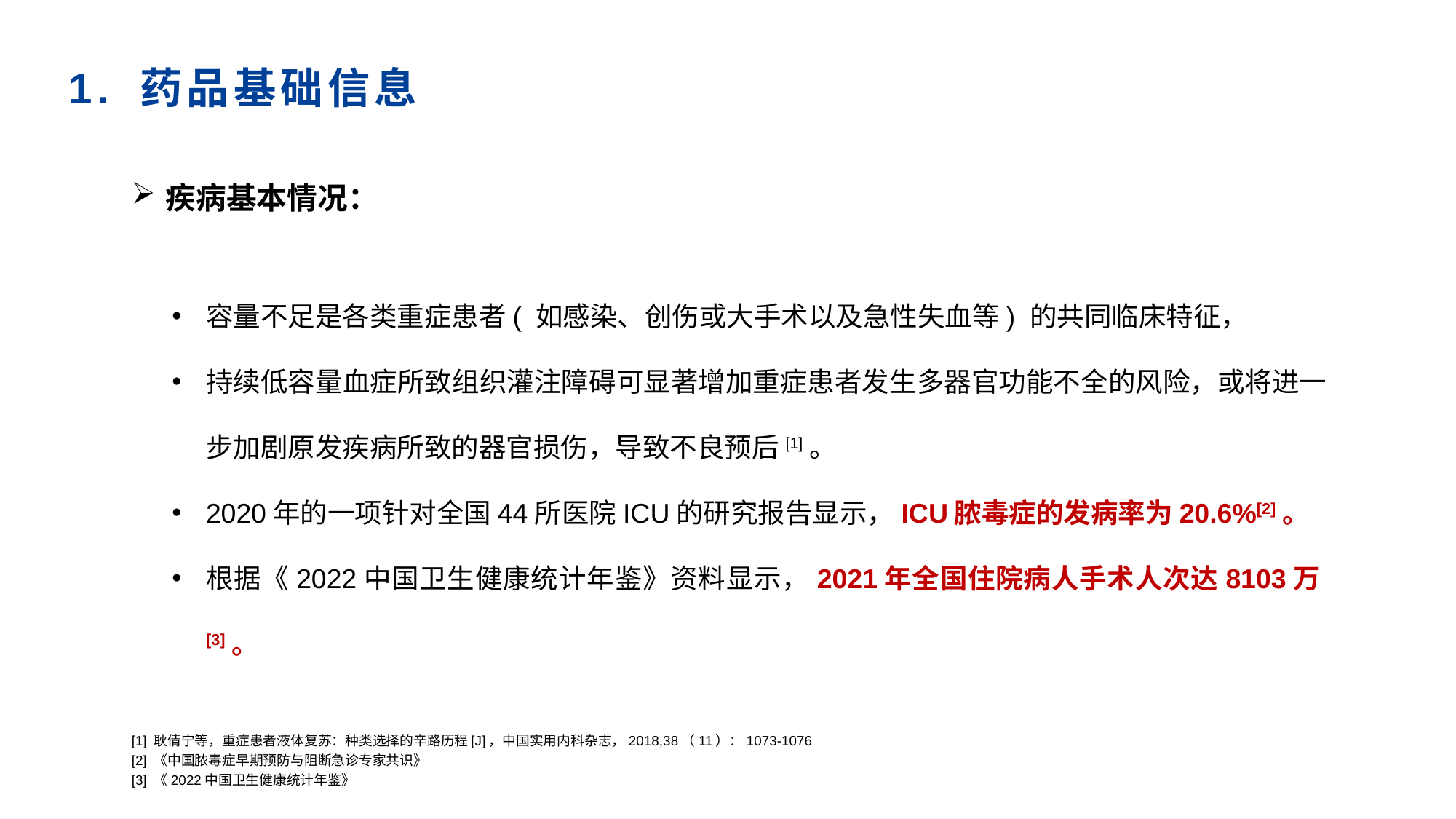

1. 药品基础信息
疾病基本情况：

容量不足是各类重症患者( 如感染、创伤或大手术以及急性失血等) 的共同临床特征，
持续低容量血症所致组织灌注障碍可显著增加重症患者发生多器官功能不全的风险，或将进一步加剧原发疾病所致的器官损伤，导致不良预后[1]。
2020年的一项针对全国44所医院ICU的研究报告显示，ICU脓毒症的发病率为20.6%[2]。
根据《2022中国卫生健康统计年鉴》资料显示，2021年全国住院病人手术人次达8103万[3]。

[1] 耿倩宁等，重症患者液体复苏：种类选择的辛路历程[J]，中国实用内科杂志，2018,38（11）：1073-1076
[2] 《中国脓毒症早期预防与阻断急诊专家共识》
[3] 《2022中国卫生健康统计年鉴》